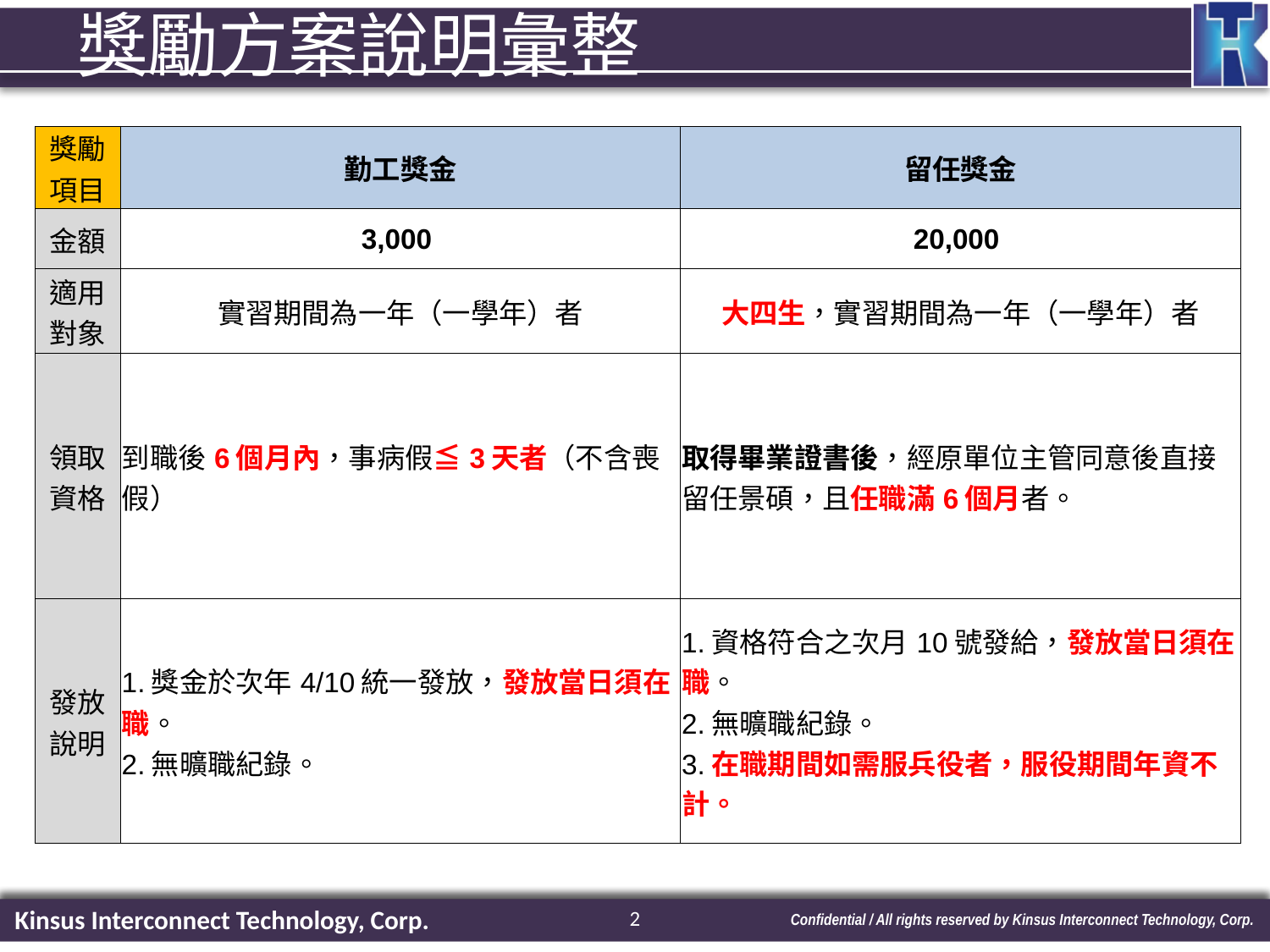

# 獎勵方案說明彙整
| 獎勵項目 | 勤工獎金 | 留任獎金 |
| --- | --- | --- |
| 金額 | 3,000 | 20,000 |
| 適用對象 | 實習期間為一年（一學年）者 | 大四生，實習期間為一年（一學年）者 |
| 領取資格 | 到職後6個月內，事病假≦3天者（不含喪假） | 取得畢業證書後，經原單位主管同意後直接留任景碩，且任職滿6個月者。 |
| 發放說明 | 1.獎金於次年4/10統一發放，發放當日須在職。 2.無曠職紀錄。 | 1.資格符合之次月10號發給，發放當日須在職。 2.無曠職紀錄。 3.在職期間如需服兵役者，服役期間年資不計。 |
2